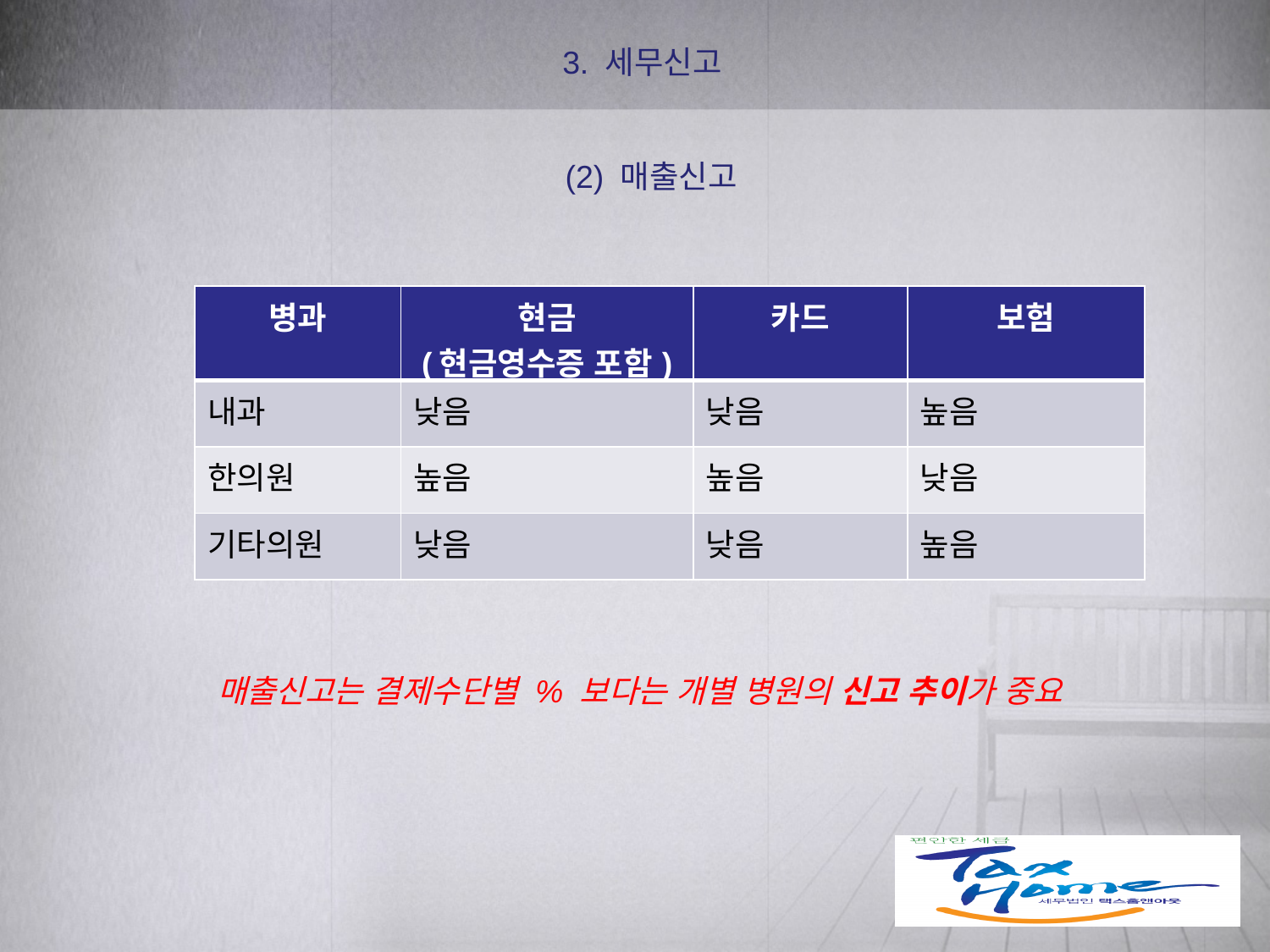

3. 세무신고

  (2) 매출신고
| 병과 | 현금 (현금영수증 포함) | 카드 | 보험 |
| --- | --- | --- | --- |
| 내과 | 낮음 | 낮음 | 높음 |
| 한의원 | 높음 | 높음 | 낮음 |
| 기타의원 | 낮음 | 낮음 | 높음 |
매출신고는 결제수단별 % 보다는 개별 병원의 신고 추이가 중요